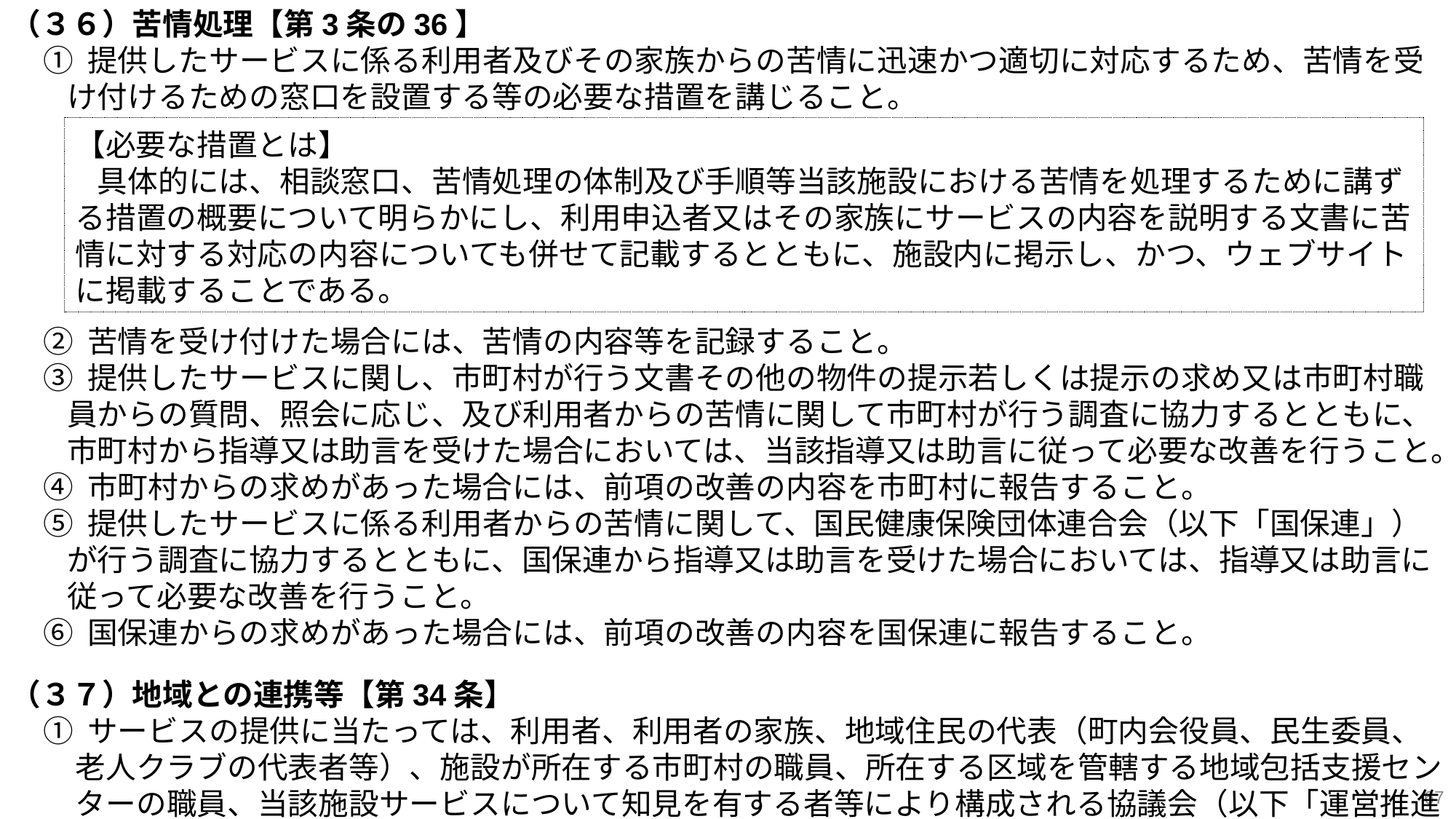

（３６）苦情処理【第3条の36】
① 提供したサービスに係る利用者及びその家族からの苦情に迅速かつ適切に対応するため、苦情を受け付けるための窓口を設置する等の必要な措置を講じること。

② 苦情を受け付けた場合には、苦情の内容等を記録すること。
③ 提供したサービスに関し、市町村が行う文書その他の物件の提示若しくは提示の求め又は市町村職員からの質問、照会に応じ、及び利用者からの苦情に関して市町村が行う調査に協力するとともに、市町村から指導又は助言を受けた場合においては、当該指導又は助言に従って必要な改善を行うこと。
④ 市町村からの求めがあった場合には、前項の改善の内容を市町村に報告すること。
⑤ 提供したサービスに係る利用者からの苦情に関して、国民健康保険団体連合会（以下「国保連」）が行う調査に協力するとともに、国保連から指導又は助言を受けた場合においては、指導又は助言に従って必要な改善を行うこと。
⑥ 国保連からの求めがあった場合には、前項の改善の内容を国保連に報告すること。

（３７）地域との連携等【第34条】
① サービスの提供に当たっては、利用者、利用者の家族、地域住民の代表（町内会役員、民生委員、老人クラブの代表者等）、施設が所在する市町村の職員、所在する区域を管轄する地域包括支援センターの職員、当該施設サービスについて知見を有する者等により構成される協議会（以下「運営推進
【必要な措置とは】
具体的には、相談窓口、苦情処理の体制及び手順等当該施設における苦情を処理するために講ずる措置の概要について明らかにし、利用申込者又はその家族にサービスの内容を説明する文書に苦情に対する対応の内容についても併せて記載するとともに、施設内に掲示し、かつ、ウェブサイトに掲載することである。
67